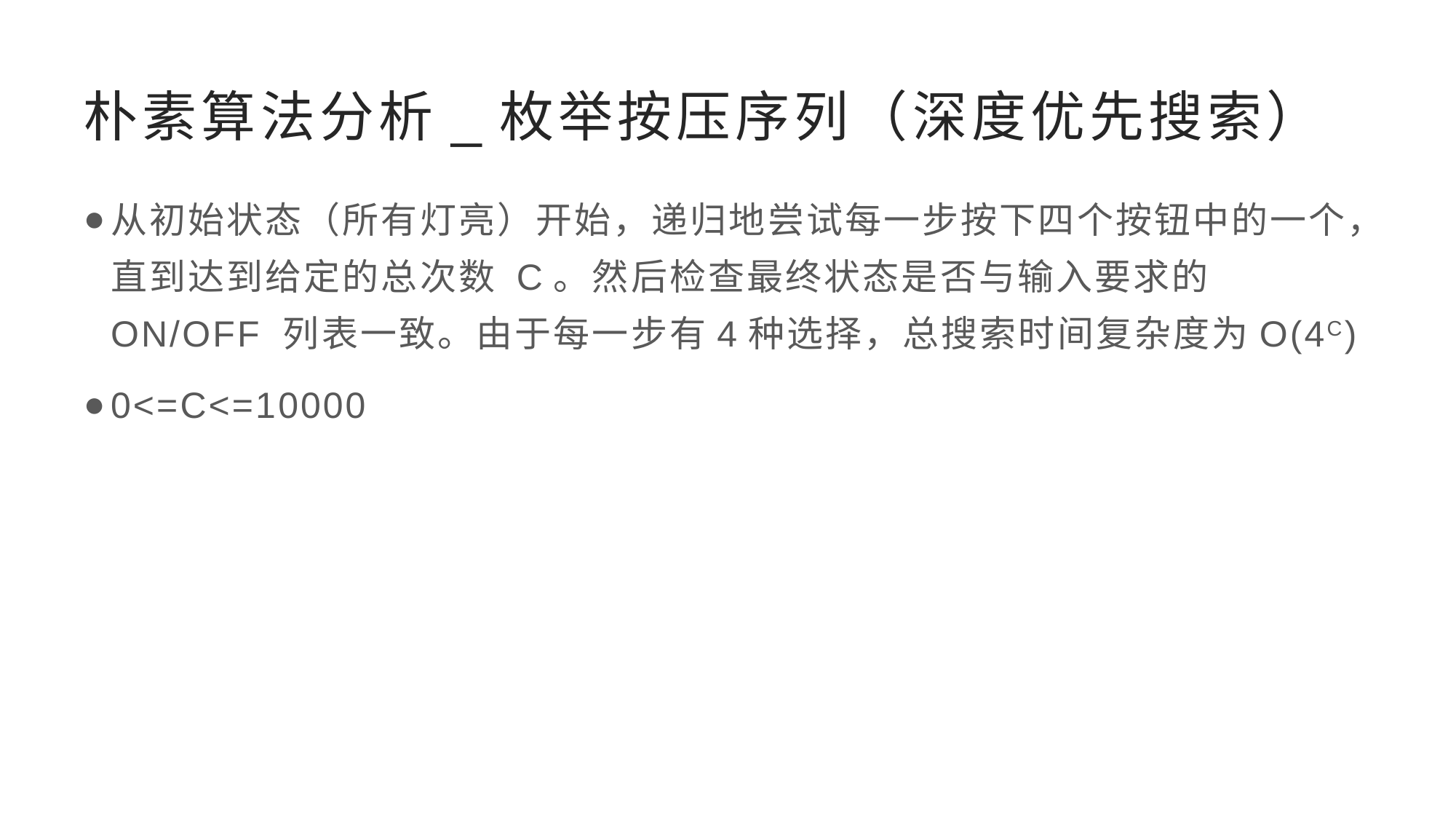

# 朴素算法分析_枚举按压序列（深度优先搜索）
从初始状态（所有灯亮）开始，递归地尝试每一步按下四个按钮中的一个，直到达到给定的总次数 C。然后检查最终状态是否与输入要求的 ON/OFF 列表一致。由于每一步有4种选择，总搜索时间复杂度为O(4C)
0<=C<=10000